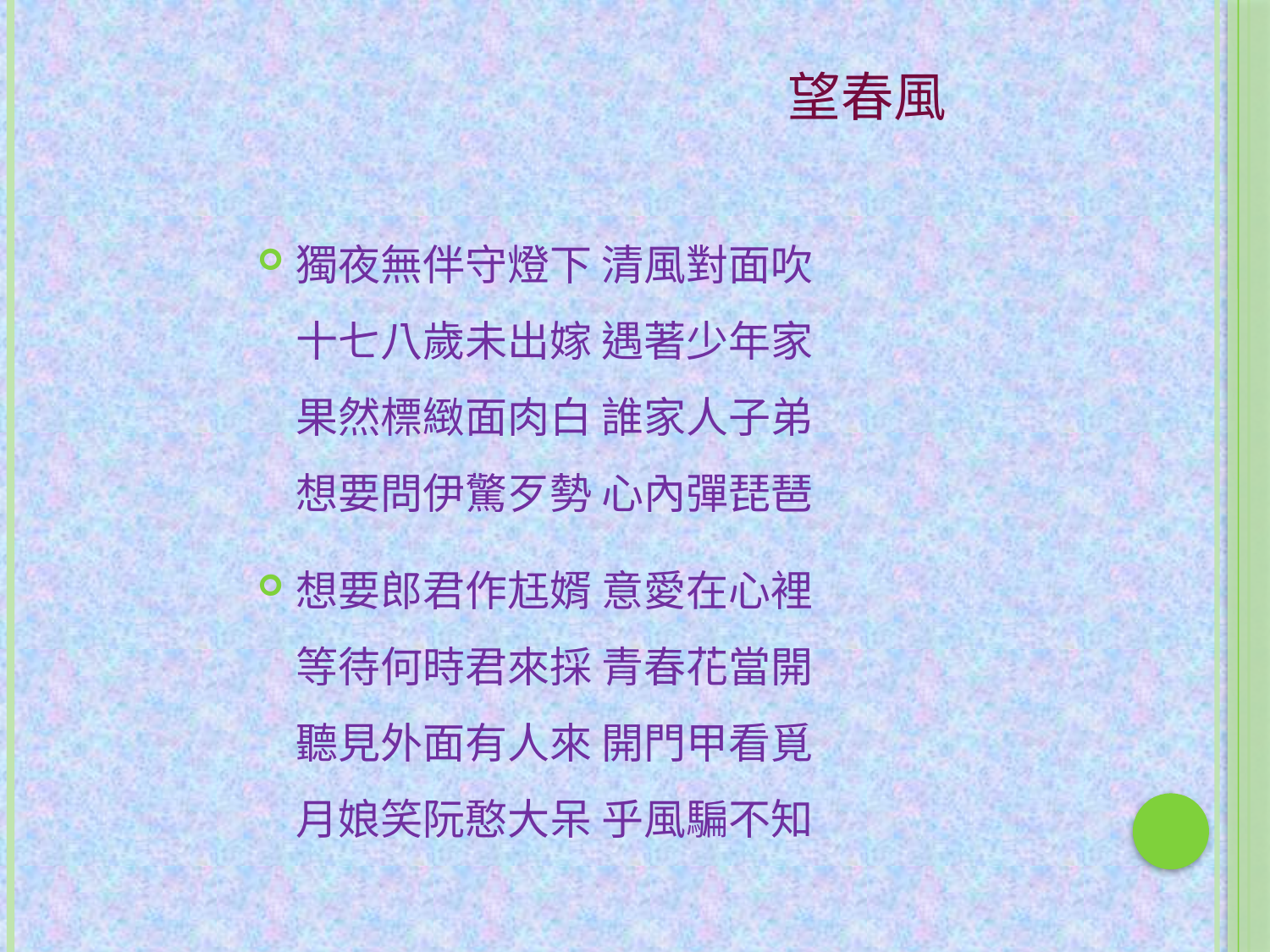

# 望春風
獨夜無伴守燈下 清風對面吹
十七八歲未出嫁 遇著少年家
果然標緻面肉白 誰家人子弟
想要問伊驚歹勢 心內彈琵琶
想要郎君作尪婿 意愛在心裡
等待何時君來採 青春花當開
聽見外面有人來 開門甲看覓
月娘笑阮憨大呆 乎風騙不知